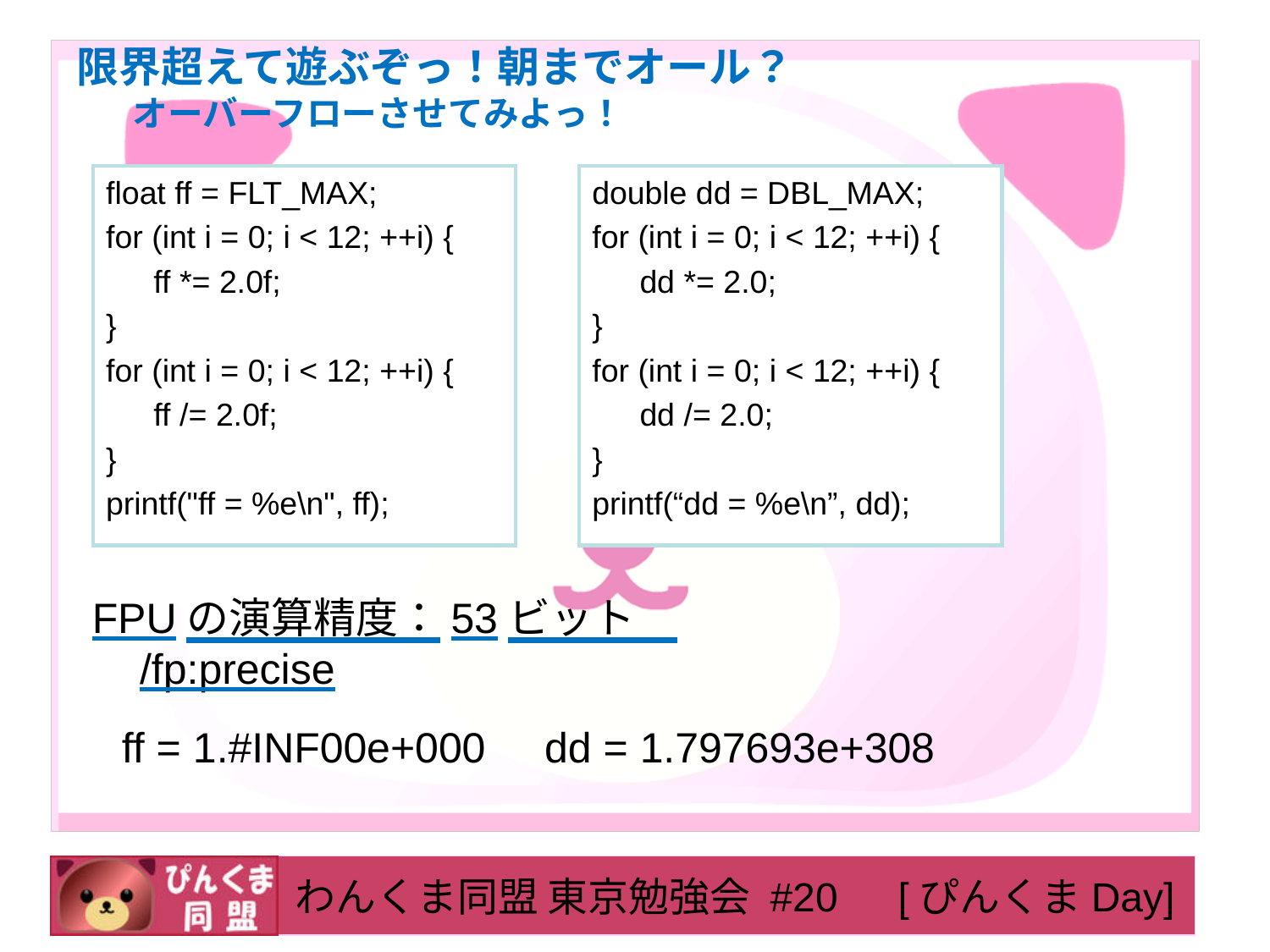

# 限界超えて遊ぶぞっ！朝までオール？ オーバーフローさせてみよっ！
float ff = FLT_MAX;
for (int i = 0; i < 12; ++i) {
	ff *= 2.0f;
}
for (int i = 0; i < 12; ++i) {
	ff /= 2.0f;
}
printf("ff = %e\n", ff);
double dd = DBL_MAX;
for (int i = 0; i < 12; ++i) {
	dd *= 2.0;
}
for (int i = 0; i < 12; ++i) {
	dd /= 2.0;
}
printf(“dd = %e\n”, dd);
FPUの演算精度：53ビット　 /fp:precise
ff = 1.#INF00e+000     dd = 1.797693e+308